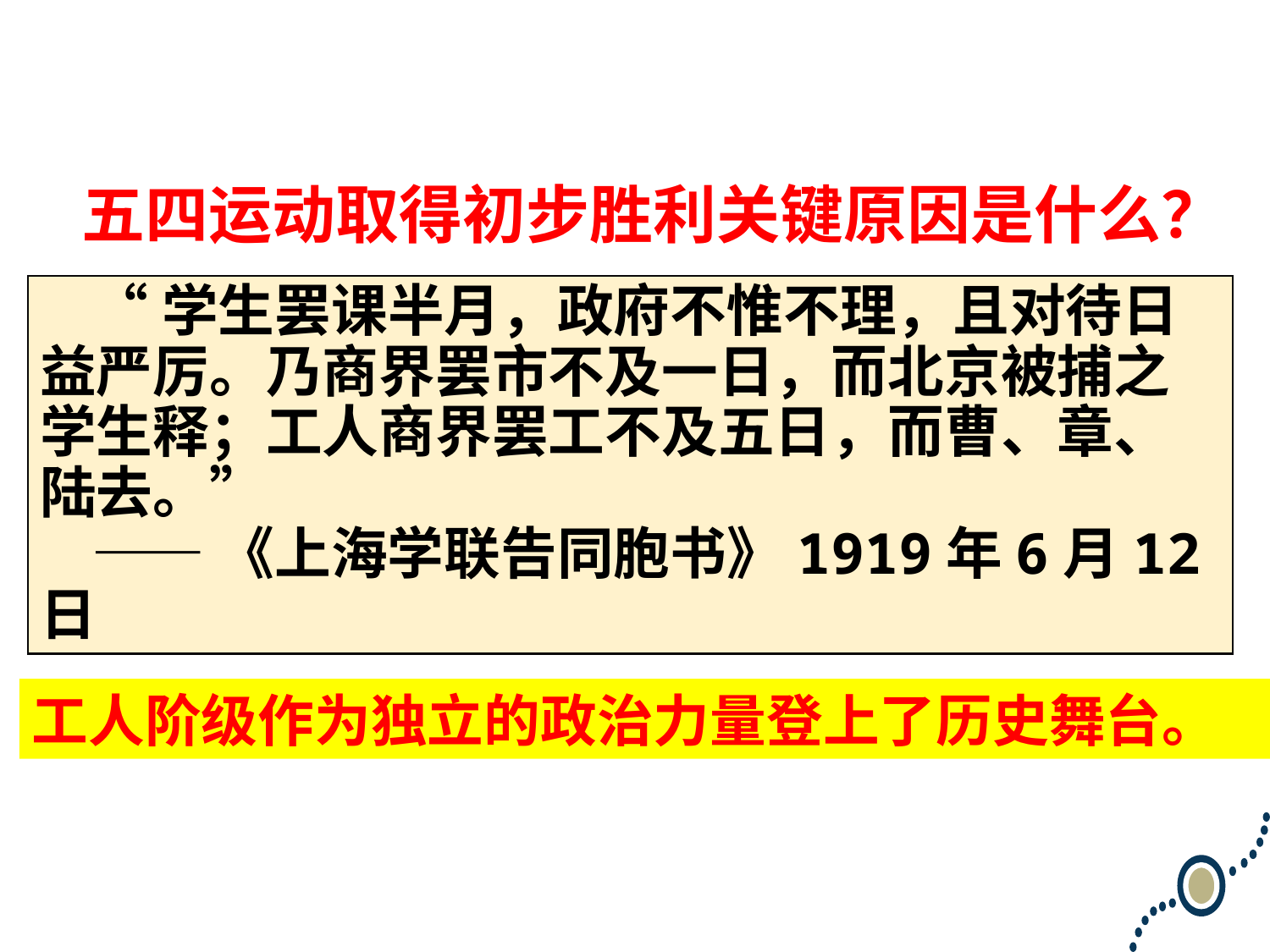

五四运动取得初步胜利关键原因是什么？
    “学生罢课半月，政府不惟不理，且对待日益严厉。乃商界罢市不及一日，而北京被捕之学生释；工人商界罢工不及五日，而曹、章、陆去。”
    ——《上海学联告同胞书》1919年6月12日
工人阶级作为独立的政治力量登上了历史舞台。